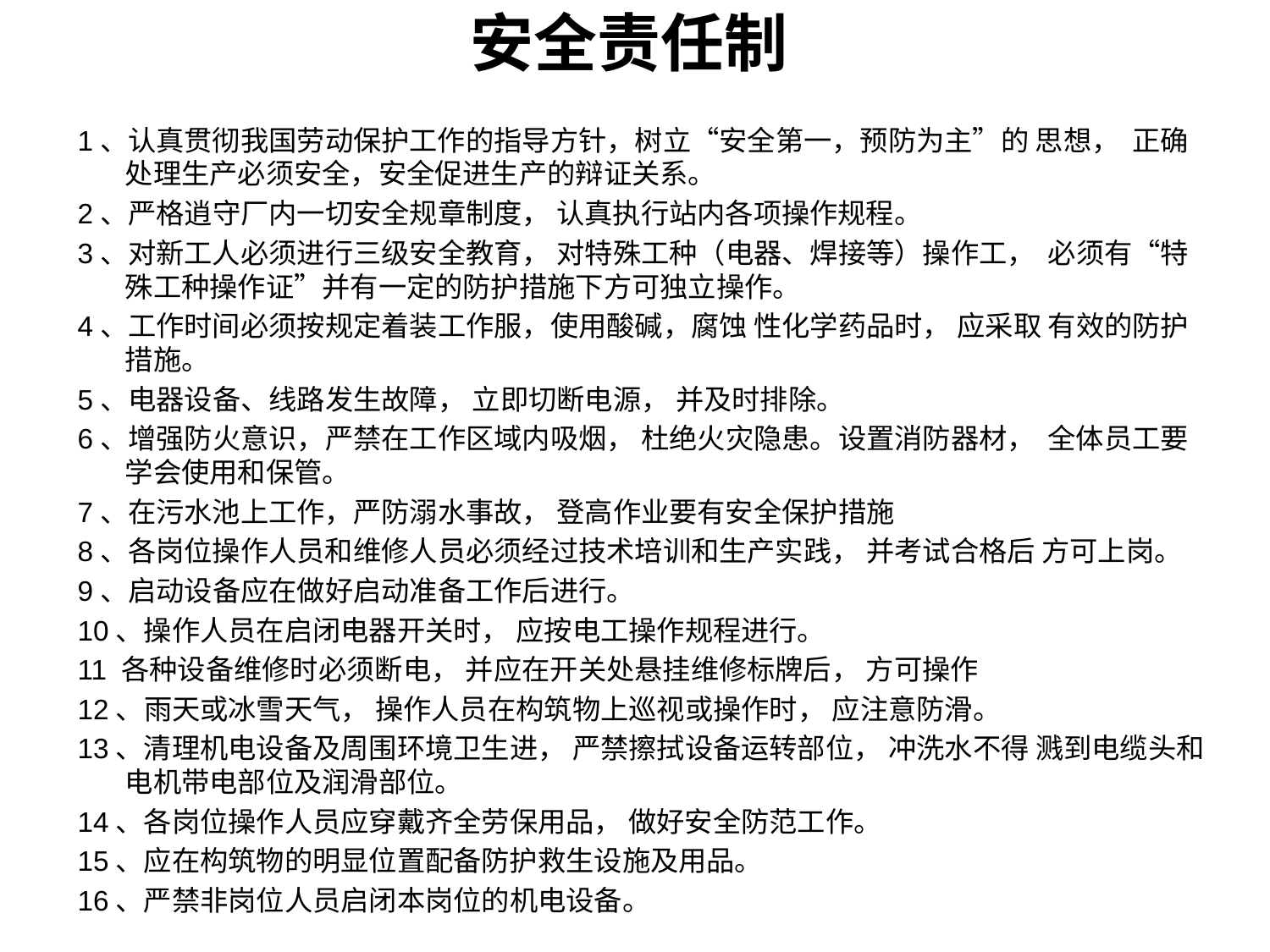

# 安全责任制
1、认真贯彻我国劳动保护工作的指导方针，树立“安全第一，预防为主”的 思想，  正确处理生产必须安全，安全促进生产的辩证关系。
2、严格逍守厂内一切安全规章制度， 认真执行站内各项操作规程。
3、对新工人必须进行三级安全教育， 对特殊工种（电器、焊接等）操作工，  必须有“特殊工种操作证”并有一定的防护措施下方可独立操作。
4、工作时间必须按规定着装工作服，使用酸碱，腐蚀 性化学药品时， 应采取 有效的防护措施。
5、电器设备、线路发生故障， 立即切断电源， 并及时排除。
6、增强防火意识，严禁在工作区域内吸烟， 杜绝火灾隐患。设置消防器材，  全体员工要学会使用和保管。
7、在污水池上工作，严防溺水事故， 登高作业要有安全保护措施
8、各岗位操作人员和维修人员必须经过技术培训和生产实践， 并考试合格后 方可上岗。
9、启动设备应在做好启动准备工作后进行。
10、操作人员在启闭电器开关时， 应按电工操作规程进行。
11 各种设备维修时必须断电， 并应在开关处悬挂维修标牌后， 方可操作
12、雨天或冰雪天气， 操作人员在构筑物上巡视或操作时， 应注意防滑。
13、清理机电设备及周围环境卫生进， 严禁擦拭设备运转部位， 冲洗水不得 溅到电缆头和电机带电部位及润滑部位。
14、各岗位操作人员应穿戴齐全劳保用品， 做好安全防范工作。
15、应在构筑物的明显位置配备防护救生设施及用品。
16、严禁非岗位人员启闭本岗位的机电设备。